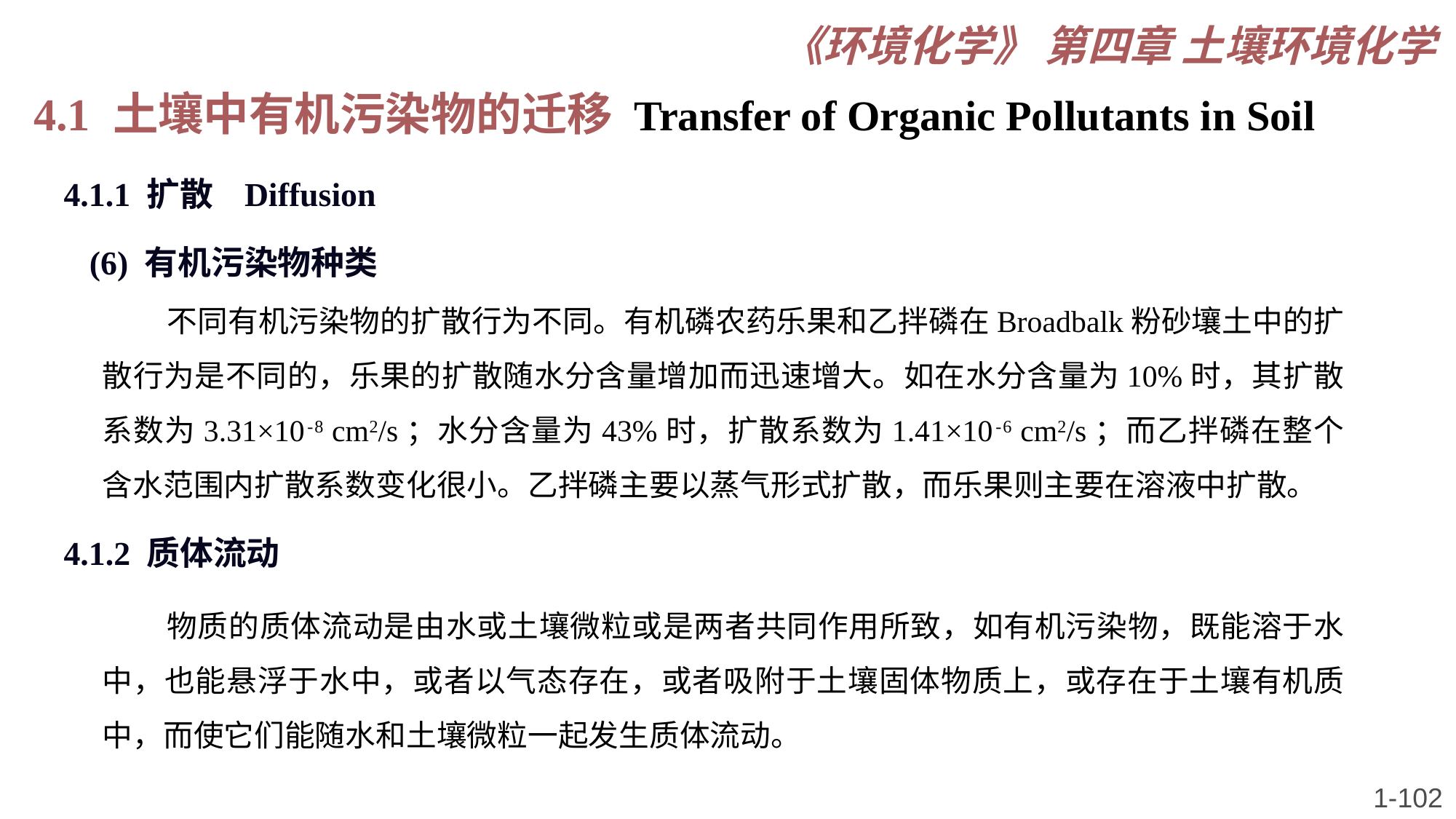

《环境化学》 第四章 土壤环境化学
4.1 土壤中有机污染物的迁移 Transfer of Organic Pollutants in Soil
4.1.1 扩散   Diffusion
(6) 有机污染物种类
不同有机污染物的扩散行为不同。有机磷农药乐果和乙拌磷在Broadbalk粉砂壤土中的扩散行为是不同的，乐果的扩散随水分含量增加而迅速增大。如在水分含量为10%时，其扩散系数为3.31×10 - 8 cm2/s；水分含量为43%时，扩散系数为1.41×10 - 6 cm2/s；而乙拌磷在整个含水范围内扩散系数变化很小。乙拌磷主要以蒸气形式扩散，而乐果则主要在溶液中扩散。
4.1.2 质体流动
物质的质体流动是由水或土壤微粒或是两者共同作用所致，如有机污染物，既能溶于水中，也能悬浮于水中，或者以气态存在，或者吸附于土壤固体物质上，或存在于土壤有机质中，而使它们能随水和土壤微粒一起发生质体流动。
1-102